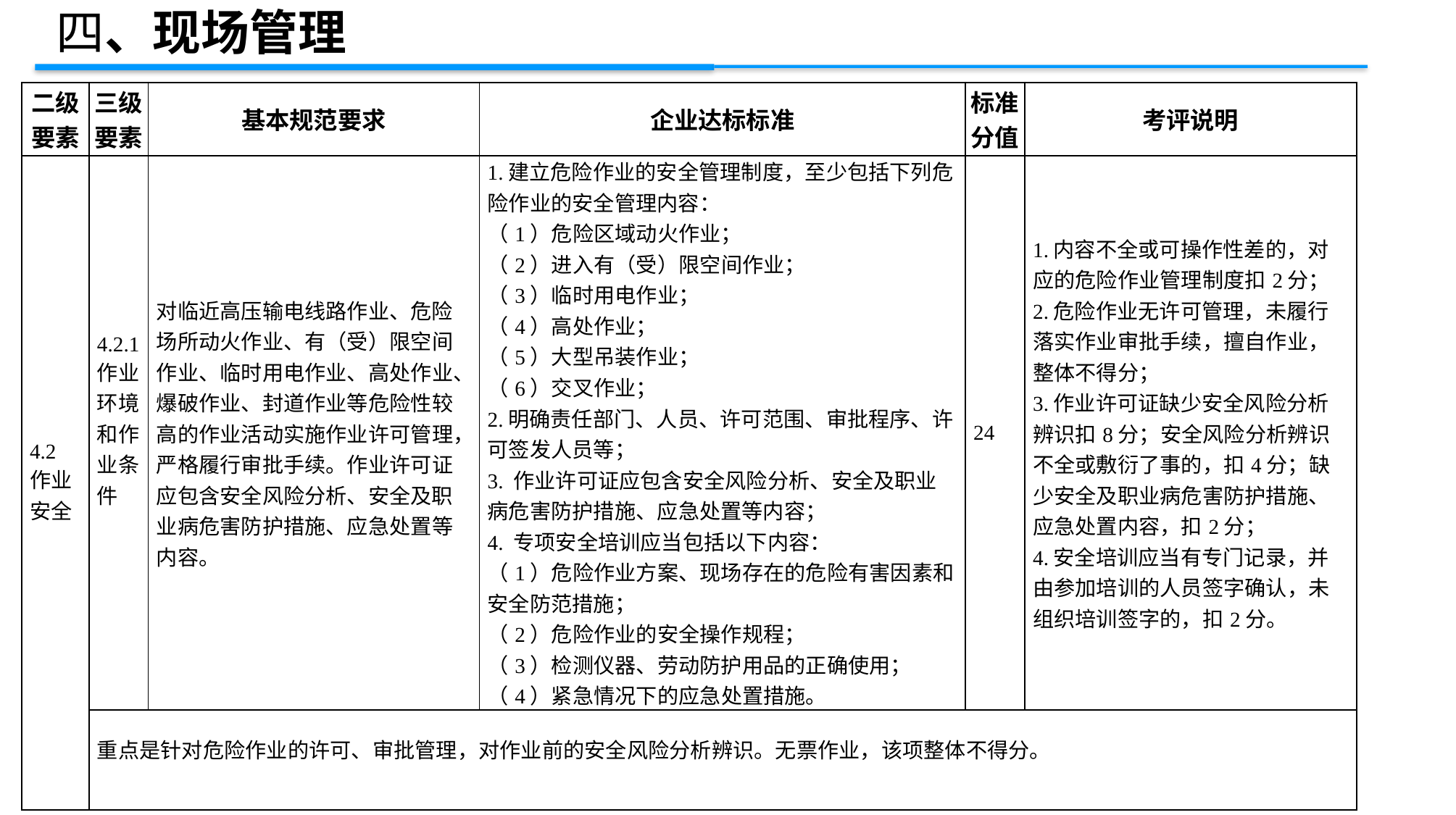

四、现场管理

| 二级 要素 | 三级 要素 | 基本规范要求 | 企业达标标准 | 标准 分值 | 考评说明 |
| --- | --- | --- | --- | --- | --- |
| 4.2作业安全 | 4.2.1作业环境和作业条件 | 对临近高压输电线路作业、危险场所动火作业、有（受）限空间作业、临时用电作业、高处作业、爆破作业、封道作业等危险性较高的作业活动实施作业许可管理，严格履行审批手续。作业许可证应包含安全风险分析、安全及职业病危害防护措施、应急处置等内容。 | 1.建立危险作业的安全管理制度，至少包括下列危险作业的安全管理内容： （1）危险区域动火作业； （2）进入有（受）限空间作业； （3）临时用电作业； （4）高处作业； （5）大型吊装作业； （6）交叉作业； 2.明确责任部门、人员、许可范围、审批程序、许可签发人员等； 3. 作业许可证应包含安全风险分析、安全及职业病危害防护措施、应急处置等内容； 4. 专项安全培训应当包括以下内容： （1）危险作业方案、现场存在的危险有害因素和安全防范措施； （2）危险作业的安全操作规程； （3）检测仪器、劳动防护用品的正确使用； （4）紧急情况下的应急处置措施。 | 24 | 1.内容不全或可操作性差的，对应的危险作业管理制度扣2分； 2.危险作业无许可管理，未履行落实作业审批手续，擅自作业，整体不得分； 3.作业许可证缺少安全风险分析辨识扣8分；安全风险分析辨识不全或敷衍了事的，扣4分；缺少安全及职业病危害防护措施、应急处置内容，扣2分； 4.安全培训应当有专门记录，并由参加培训的人员签字确认，未组织培训签字的，扣2分。 |
|  | 重点是针对危险作业的许可、审批管理，对作业前的安全风险分析辨识。无票作业，该项整体不得分。 |  |  |  |  |